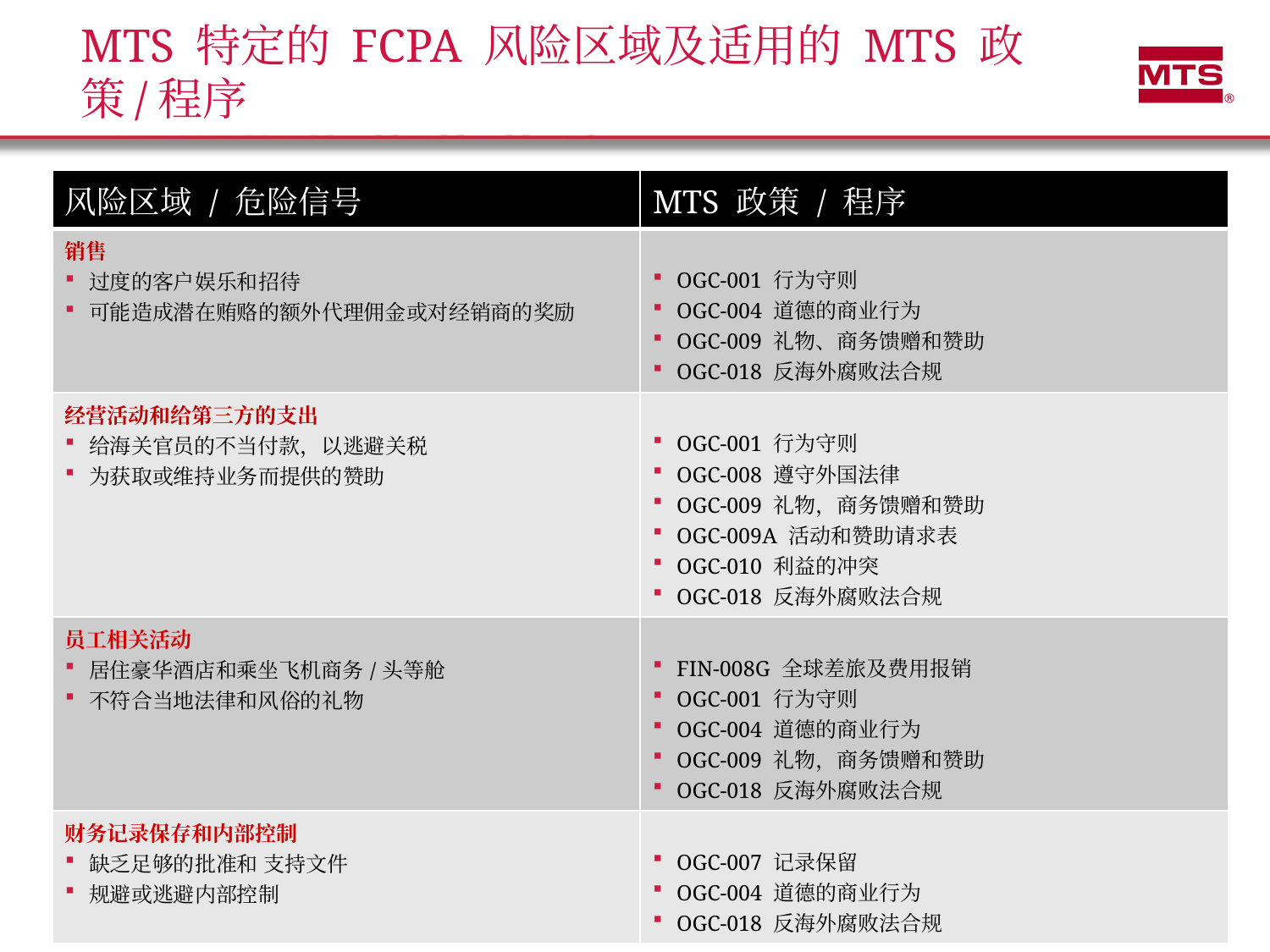

# MTS 特定的 FCPA 风险区域及适用的 MTS 政策/程序
| 风险区域 / 危险信号 | MTS 政策 / 程序 |
| --- | --- |
| 销售 过度的客户娱乐和招待 可能造成潜在贿赂的额外代理佣金或对经销商的奖励 | OGC-001 行为守则 OGC-004 道德的商业行为 OGC-009 礼物、商务馈赠和赞助 OGC-018 反海外腐败法合规 |
| 经营活动和给第三方的支出 给海关官员的不当付款，以逃避关税 为获取或维持业务而提供的赞助 | OGC-001 行为守则 OGC-008 遵守外国法律 OGC-009 礼物，商务馈赠和赞助 OGC-009A 活动和赞助请求表 OGC-010 利益的冲突 OGC-018 反海外腐败法合规 |
| 员工相关活动 居住豪华酒店和乘坐飞机商务/头等舱 不符合当地法律和风俗的礼物 | FIN-008G 全球差旅及费用报销 OGC-001 行为守则 OGC-004 道德的商业行为 OGC-009 礼物，商务馈赠和赞助 OGC-018 反海外腐败法合规 |
| 财务记录保存和内部控制 缺乏足够的批准和 支持文件 规避或逃避内部控制 | OGC-007 记录保留 OGC-004 道德的商业行为 OGC-018 反海外腐败法合规 |